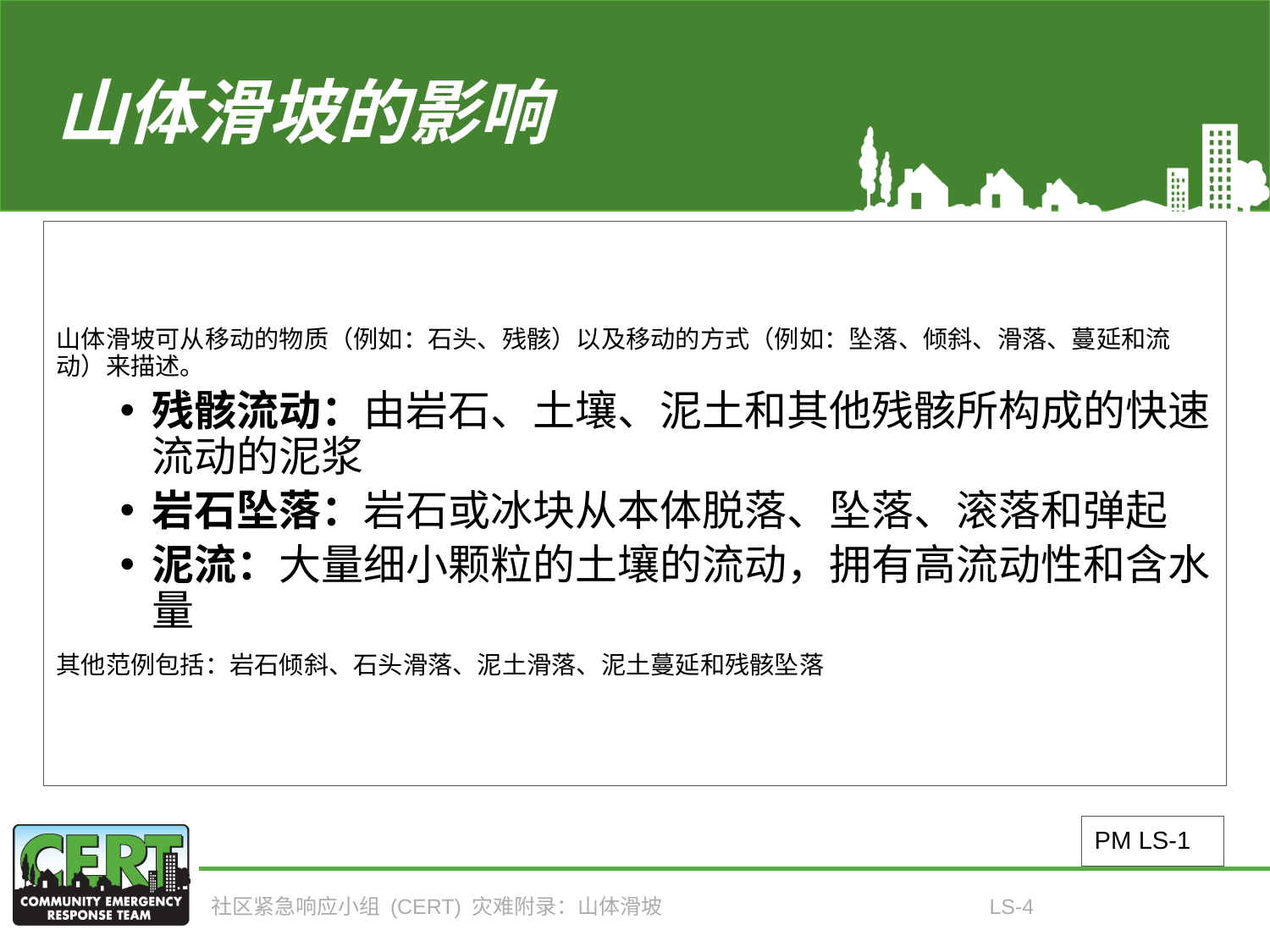

# 山体滑坡的影响
山体滑坡可从移动的物质（例如：石头、残骸）以及移动的方式（例如：坠落、倾斜、滑落、蔓延和流动）来描述。
残骸流动：由岩石、土壤、泥土和其他残骸所构成的快速流动的泥浆
岩石坠落：岩石或冰块从本体脱落、坠落、滚落和弹起
泥流：大量细小颗粒的土壤的流动，拥有高流动性和含水量
其他范例包括：岩石倾斜、石头滑落、泥土滑落、泥土蔓延和残骸坠落
PM LS-1
社区紧急响应小组 (CERT) 灾难附录：山体滑坡
LS-4